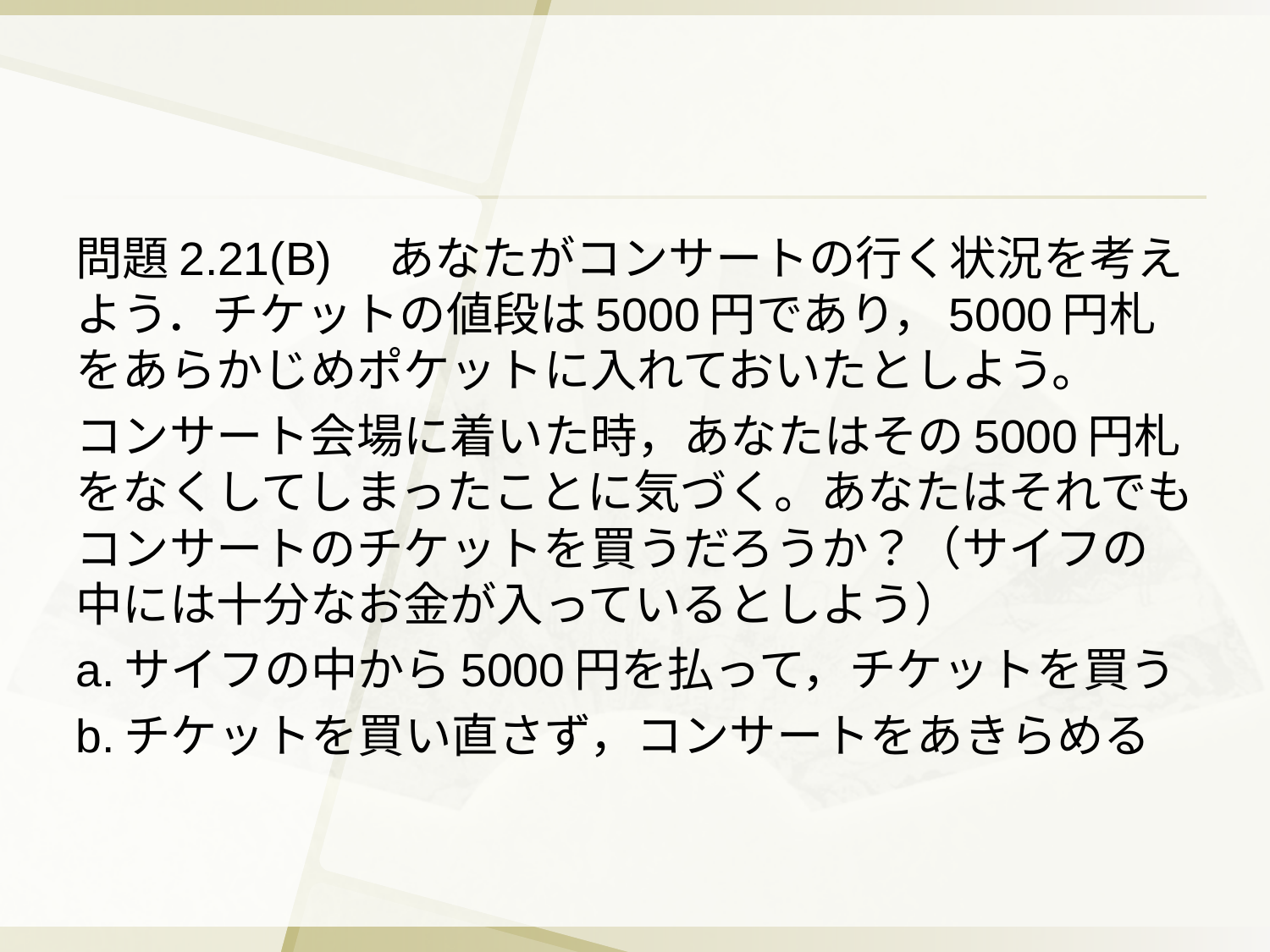

問題2.21(B)　あなたがコンサートの行く状況を考えよう．チケットの値段は5000円であり，5000円札をあらかじめポケットに入れておいたとしよう。
コンサート会場に着いた時，あなたはその5000円札をなくしてしまったことに気づく。あなたはそれでもコンサートのチケットを買うだろうか？（サイフの中には十分なお金が入っているとしよう）
a.サイフの中から5000円を払って，チケットを買う
b.チケットを買い直さず，コンサートをあきらめる